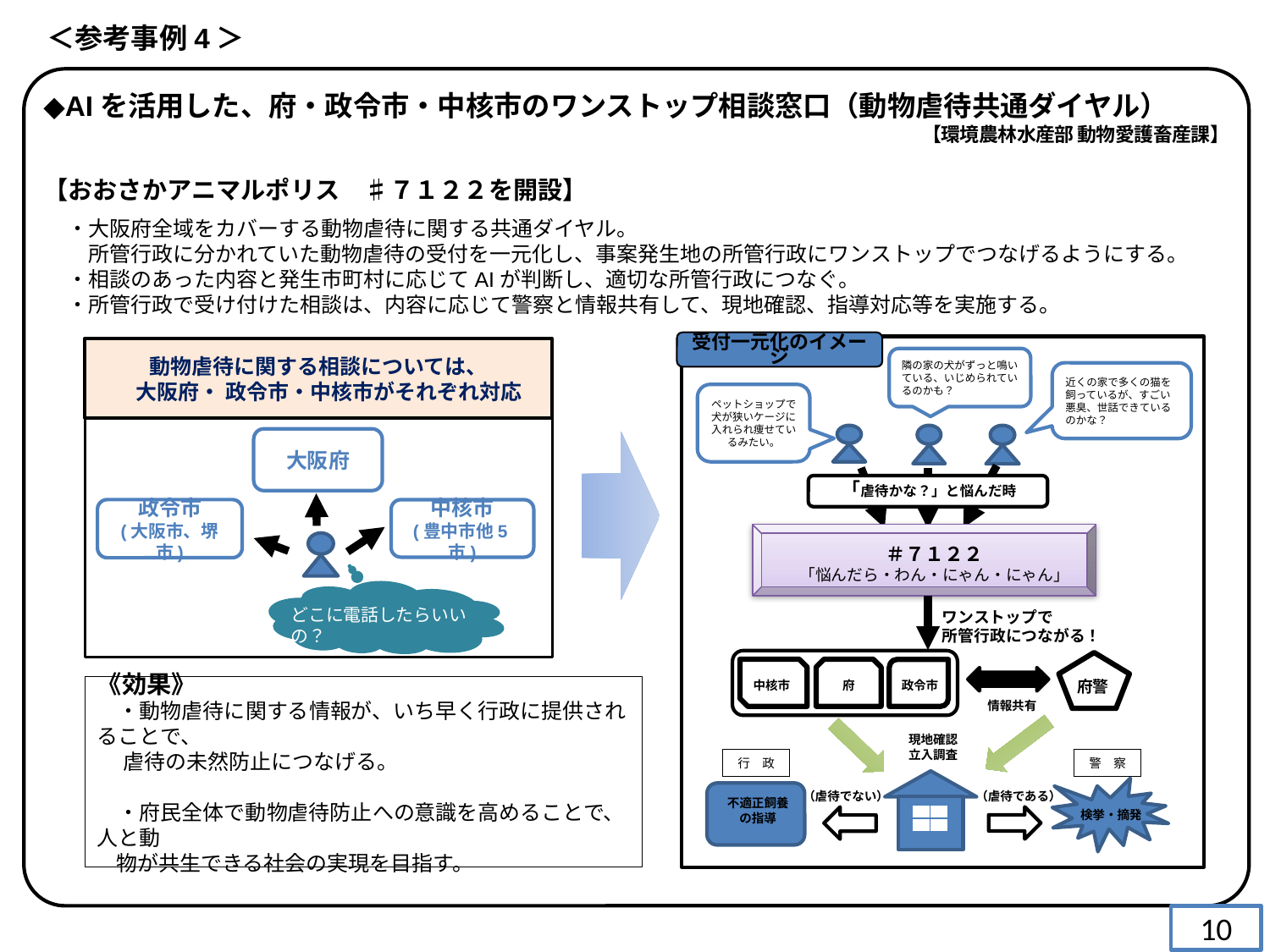

＜参考事例4＞
◆AIを活用した、府・政令市・中核市のワンストップ相談窓口（動物虐待共通ダイヤル）
【環境農林水産部 動物愛護畜産課】

【おおさかアニマルポリス　♯７１２２を開設】

・大阪府全域をカバーする動物虐待に関する共通ダイヤル。
　所管行政に分かれていた動物虐待の受付を一元化し、事案発生地の所管行政にワンストップでつなげるようにする。
・相談のあった内容と発生市町村に応じてAIが判断し、適切な所管行政につなぐ。
・所管行政で受け付けた相談は、内容に応じて警察と情報共有して、現地確認、指導対応等を実施する。
受付一元化のイメージ
隣の家の犬がずっと鳴いている、いじめられているのかも？
近くの家で多くの猫を飼っているが、すごい悪臭、世話できているのかな？
ペットショップで犬が狭いケージに入れられ痩せているみたい。

「虐待かな？」と悩んだ時

＃７１２２
「悩んだら・わん・にゃん・にゃん」
ワンストップで
所管行政につながる！

中核市
府
政令市

府警

情報共有
現地確認
立入調査

行　政
警　察

（虐待でない）
（虐待である）

不適正飼養の指導
検挙・摘発

動物虐待に関する相談については、
　大阪府・ 政令市・中核市がそれぞれ対応

大阪府

政令市
(大阪市、堺市)
中核市
(豊中市他5市)

どこに電話したらいいの？
《効果》
　・動物虐待に関する情報が、いち早く行政に提供されることで、
　 虐待の未然防止につなげる。

　・府民全体で動物虐待防止への意識を高めることで、人と動
   物が共生できる社会の実現を目指す。
10